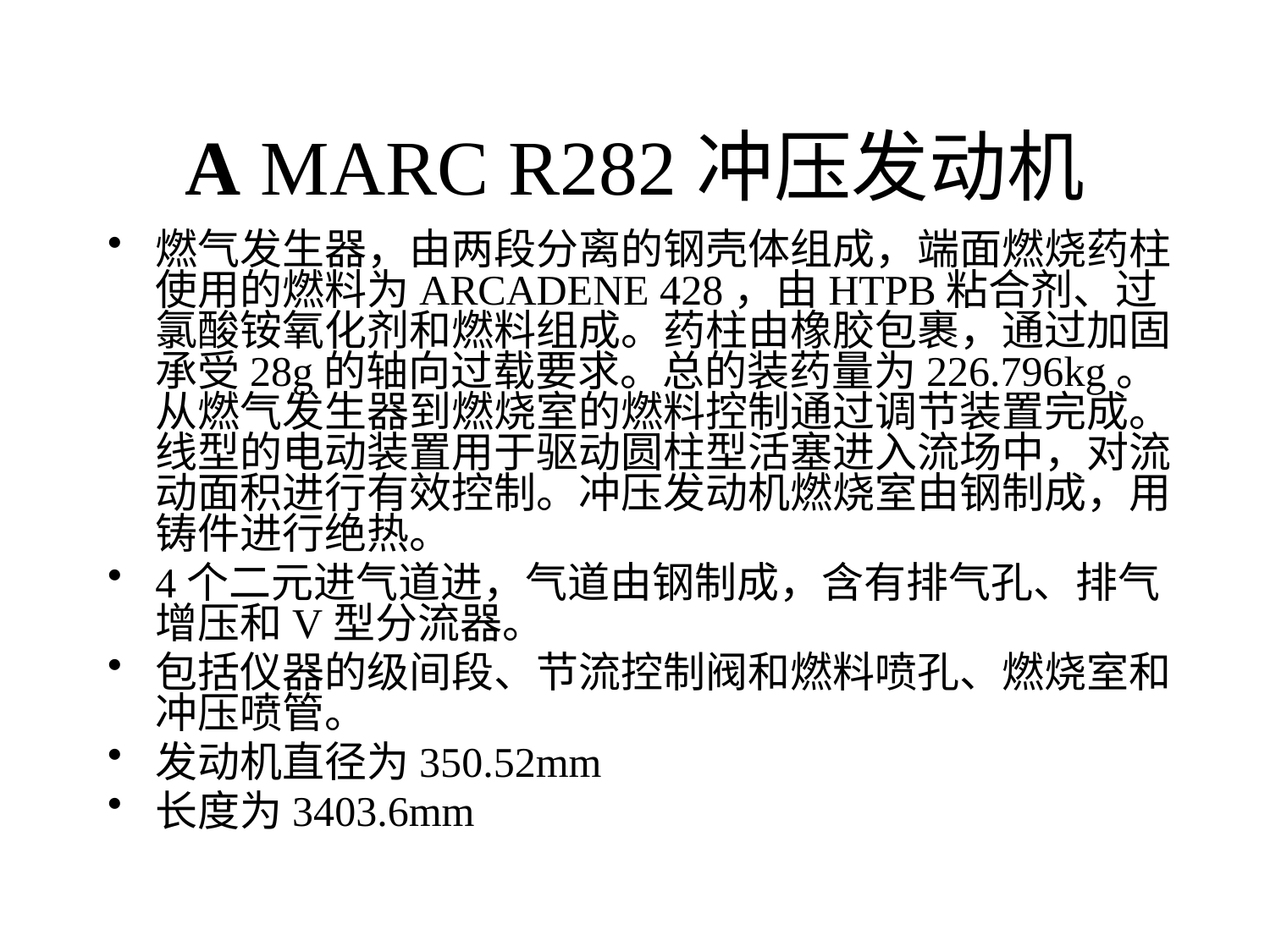

# A MARC R282冲压发动机
燃气发生器，由两段分离的钢壳体组成，端面燃烧药柱使用的燃料为ARCADENE 428，由HTPB粘合剂、过氯酸铵氧化剂和燃料组成。药柱由橡胶包裹，通过加固承受28g的轴向过载要求。总的装药量为226.796kg。从燃气发生器到燃烧室的燃料控制通过调节装置完成。线型的电动装置用于驱动圆柱型活塞进入流场中，对流动面积进行有效控制。冲压发动机燃烧室由钢制成，用铸件进行绝热。
4个二元进气道进，气道由钢制成，含有排气孔、排气增压和V型分流器。
包括仪器的级间段、节流控制阀和燃料喷孔、燃烧室和冲压喷管。
发动机直径为350.52mm
长度为3403.6mm